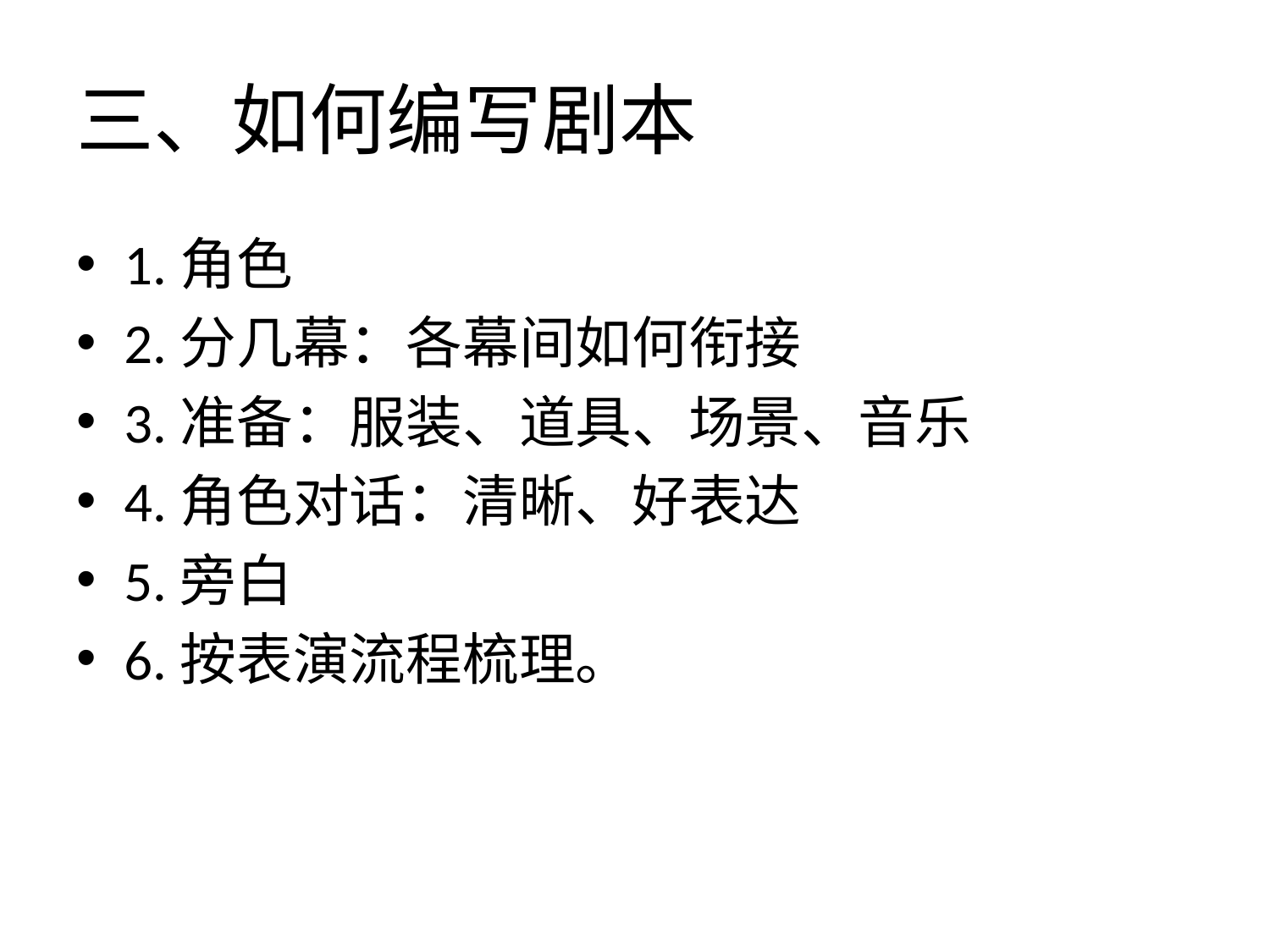

# 三、如何编写剧本
1.角色
2.分几幕：各幕间如何衔接
3.准备：服装、道具、场景、音乐
4.角色对话：清晰、好表达
5.旁白
6.按表演流程梳理。